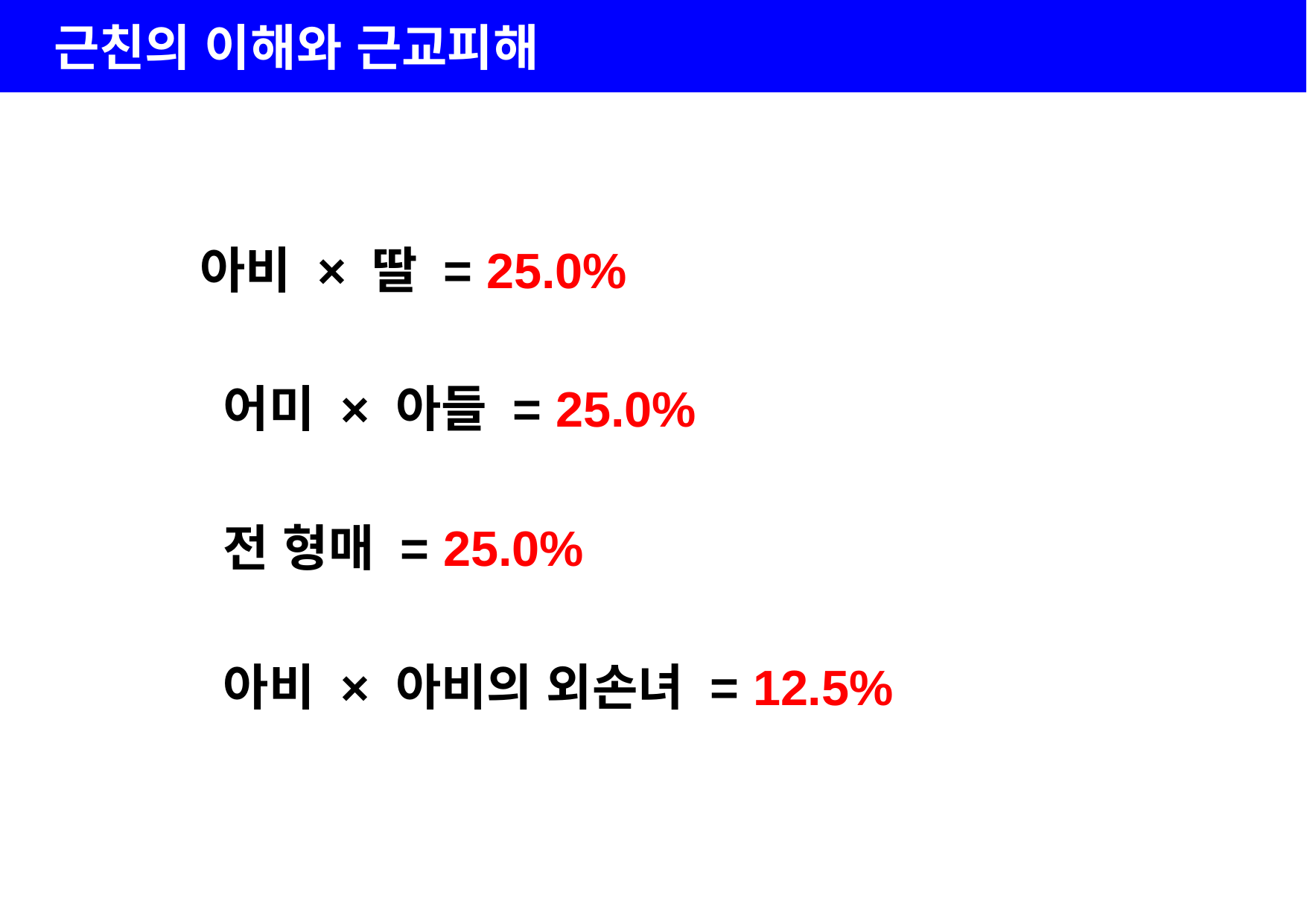

|  |
| --- |

근친의 이해와 근교피해

         아비 × 딸 = 25.0%

         어미 × 아들 = 25.0%

         전 형매 = 25.0%

         아비 × 아비의 외손녀 = 12.5%